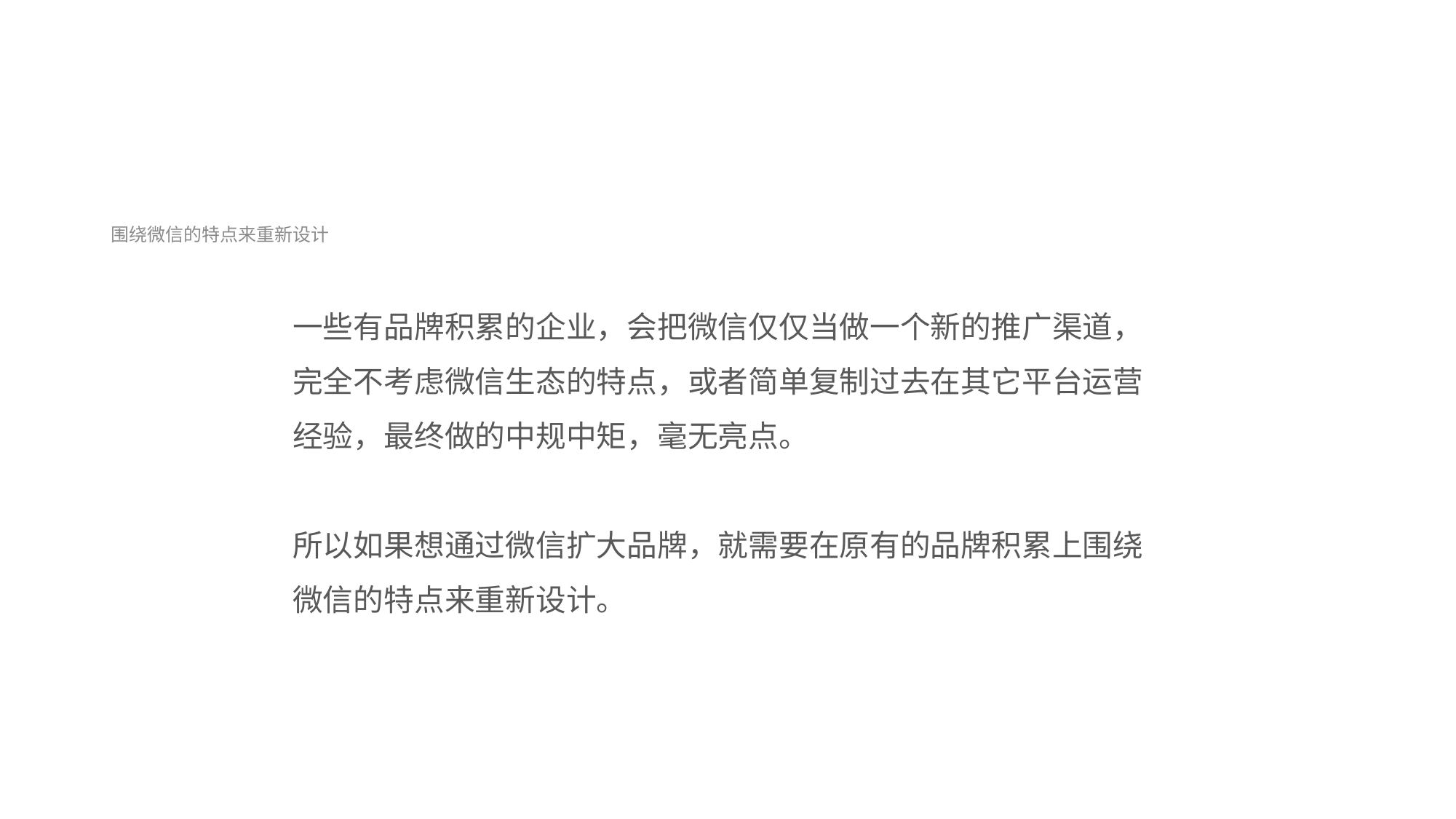

一些有品牌积累的企业，会把微信仅仅当做一个新的推广渠道，完全不考虑微信生态的特点，或者简单复制过去在其它平台运营经验，最终做的中规中矩，毫无亮点。

所以如果想通过微信扩大品牌，就需要在原有的品牌积累上围绕微信的特点来重新设计。
围绕微信的特点来重新设计